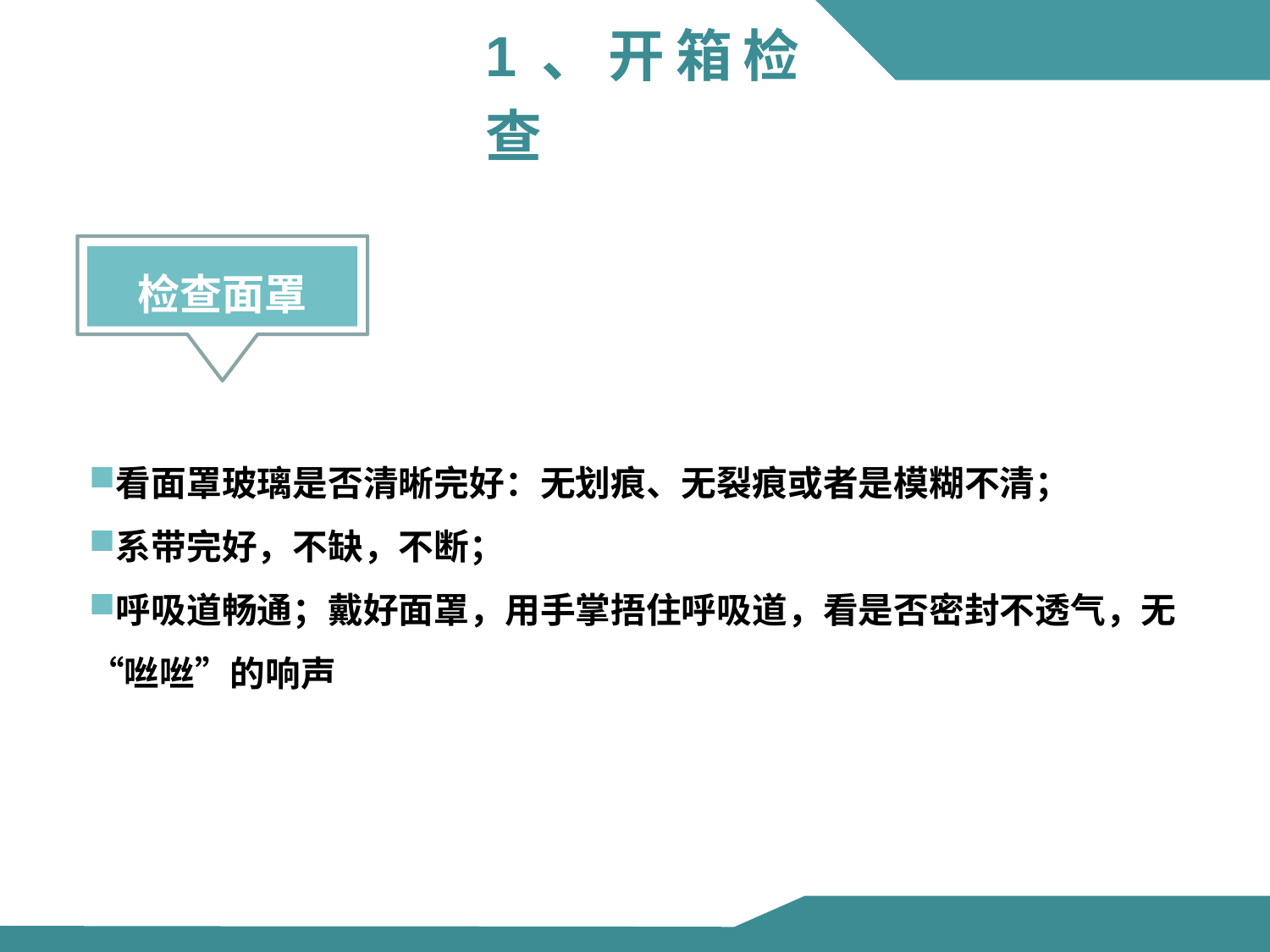

1、开箱检查

检查面罩
看面罩玻璃是否清晰完好：无划痕、无裂痕或者是模糊不清；
系带完好，不缺，不断；
呼吸道畅通；戴好面罩，用手掌捂住呼吸道，看是否密封不透气，无“咝咝”的响声